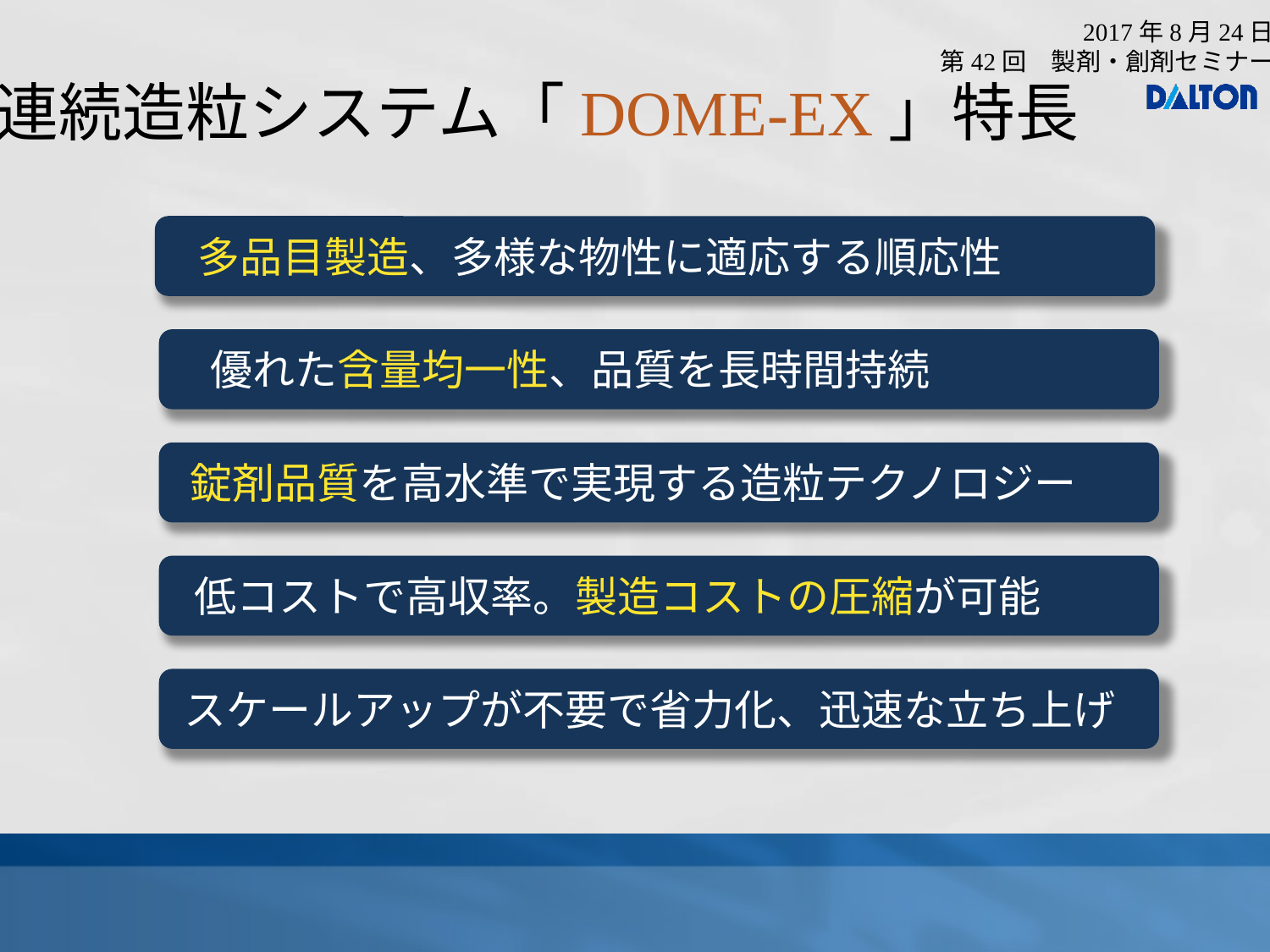

連続造粒システム「DOME-EX」特長

多品目製造、多様な物性に適応する順応性

優れた含量均一性、品質を長時間持続

錠剤品質を高水準で実現する造粒テクノロジー

低コストで高収率。製造コストの圧縮が可能

スケールアップが不要で省力化、迅速な立ち上げ